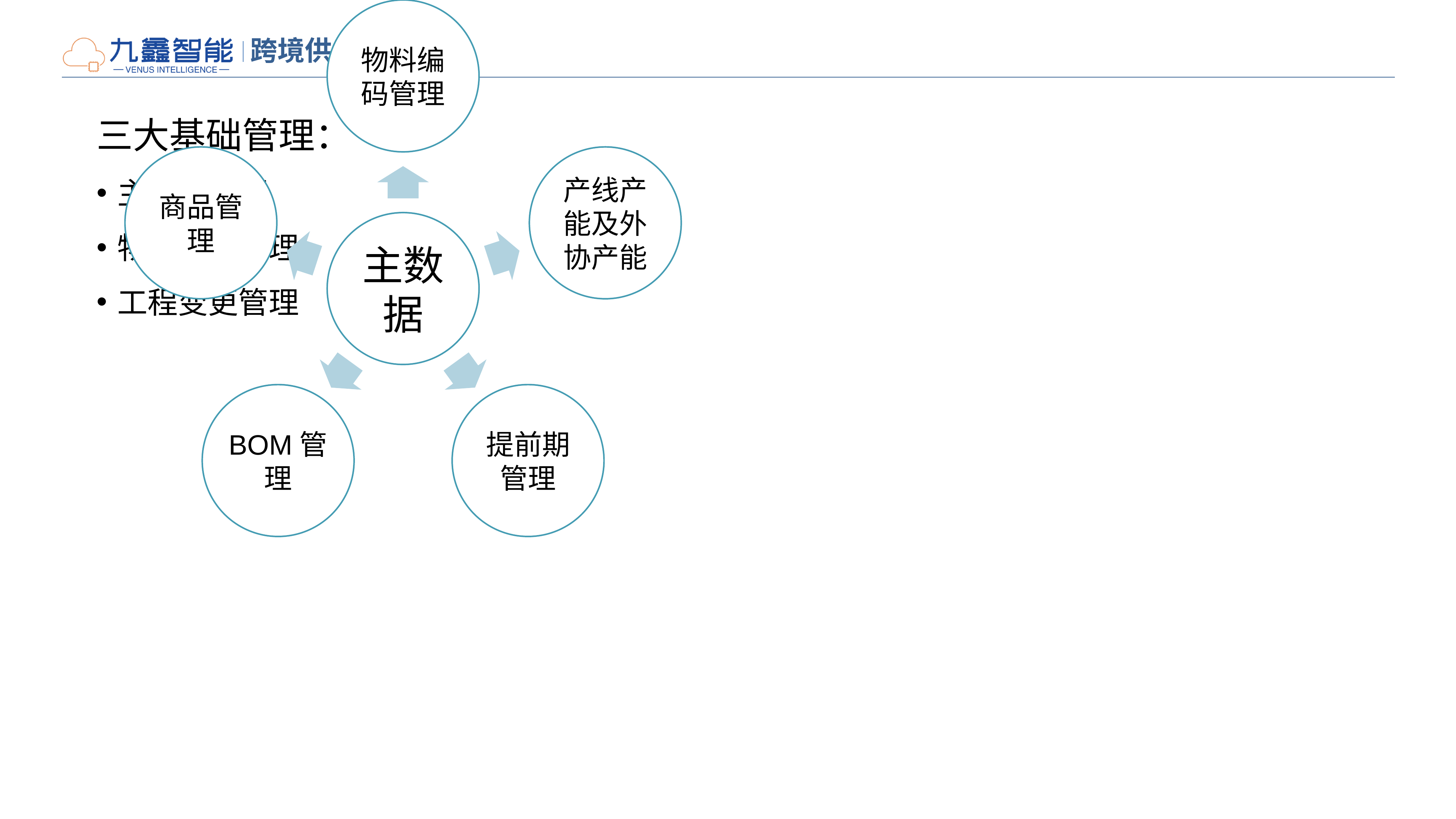

跨境供应链平台
三大基础管理：
主数据管理
物料替代管理
工程变更管理
主数据

物料编码管理

产线产能及外协产能

提前期管理

BOM管理

商品管理